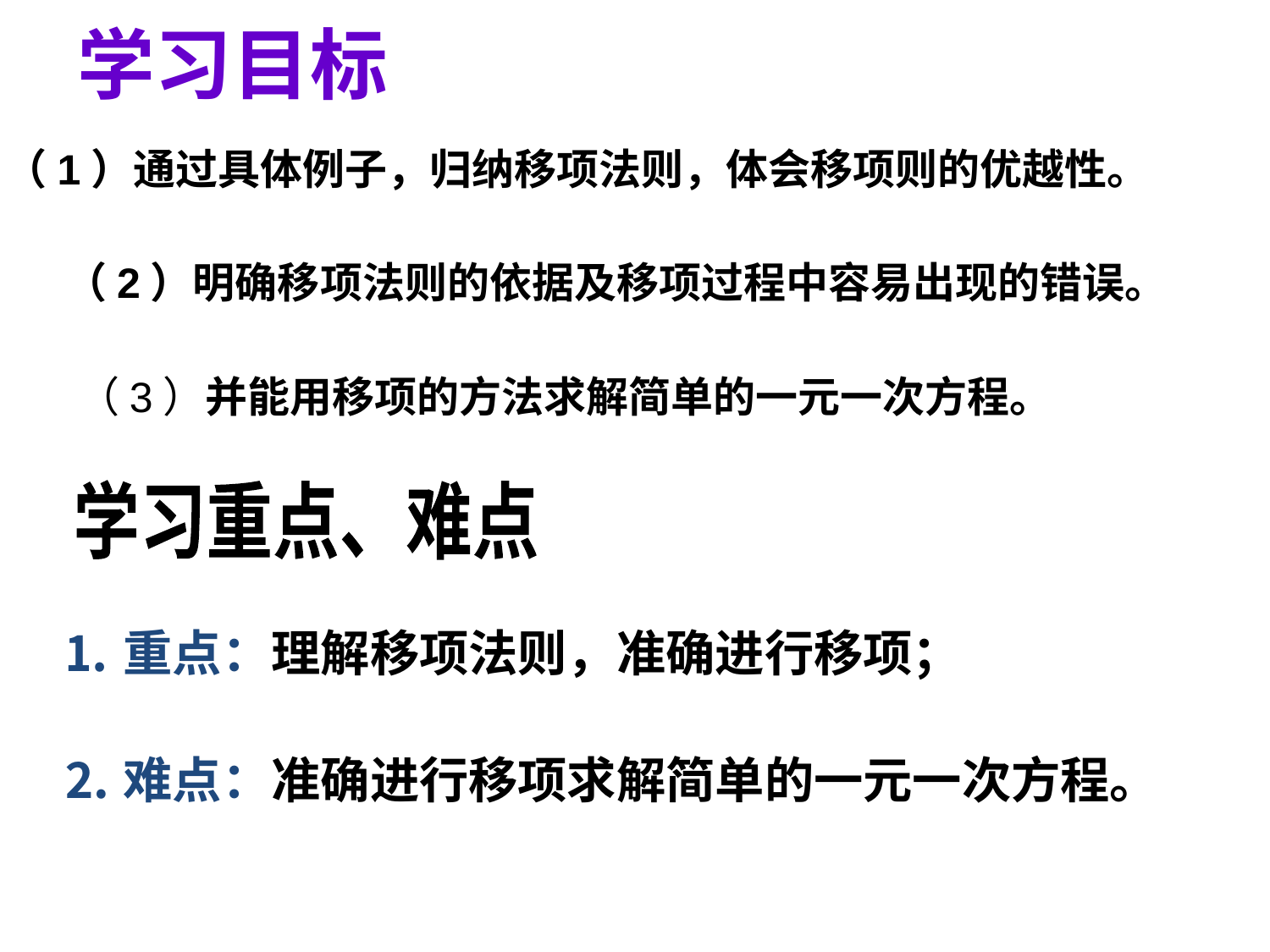

学习目标
      （1）通过具体例子，归纳移项法则，体会移项则的优越性。
 （2）明确移项法则的依据及移项过程中容易出现的错误。
（3）并能用移项的方法求解简单的一元一次方程。
学习重点、难点
⒈重点：理解移项法则，准确进行移项；
⒉难点：准确进行移项求解简单的一元一次方程。